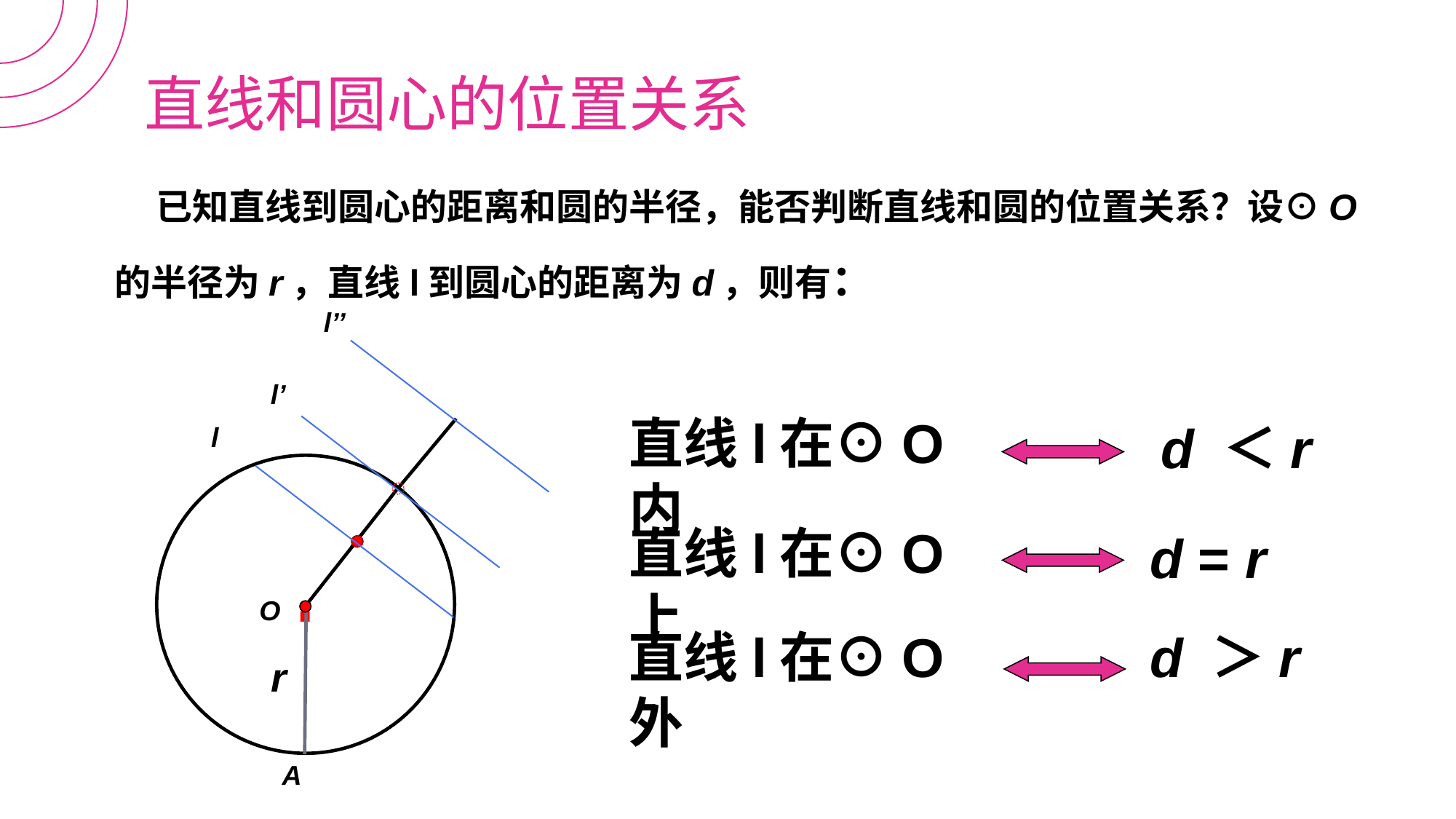

直线和圆心的位置关系
    已知直线到圆心的距离和圆的半径，能否判断直线和圆的位置关系？设⊙O的半径为r，直线l到圆心的距离为d，则有：
l’’
l’

直线l在⊙O内
d ＜r
l

·

直线l在⊙O上
d = r

O

直线l在⊙O外
d ＞r
r

A